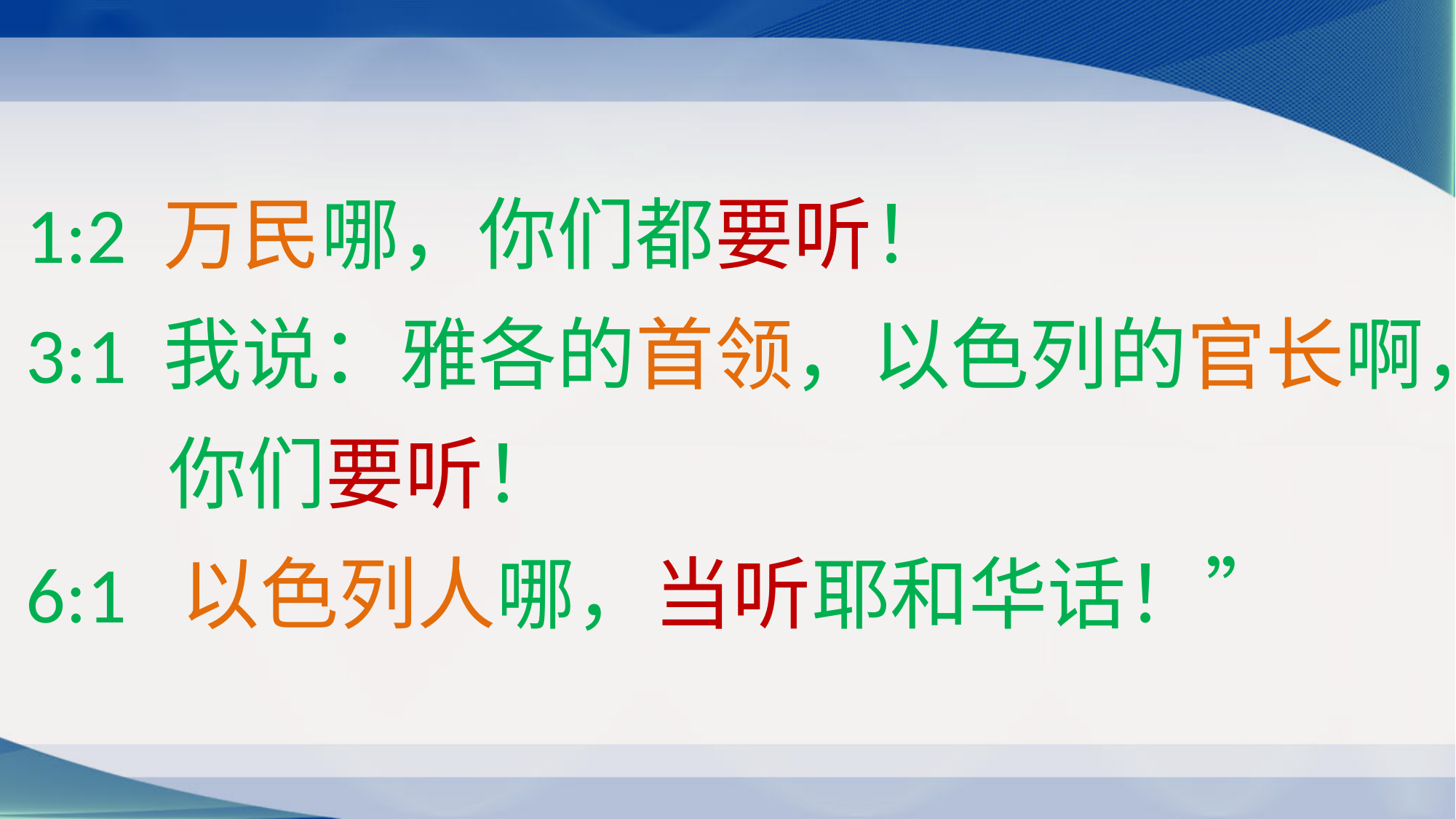

1:2 万民哪，你们都要听！
3:1 我说：雅各的首领，以色列的官长啊，
       你们要听！
6:1  以色列人哪，当听耶和华话！”